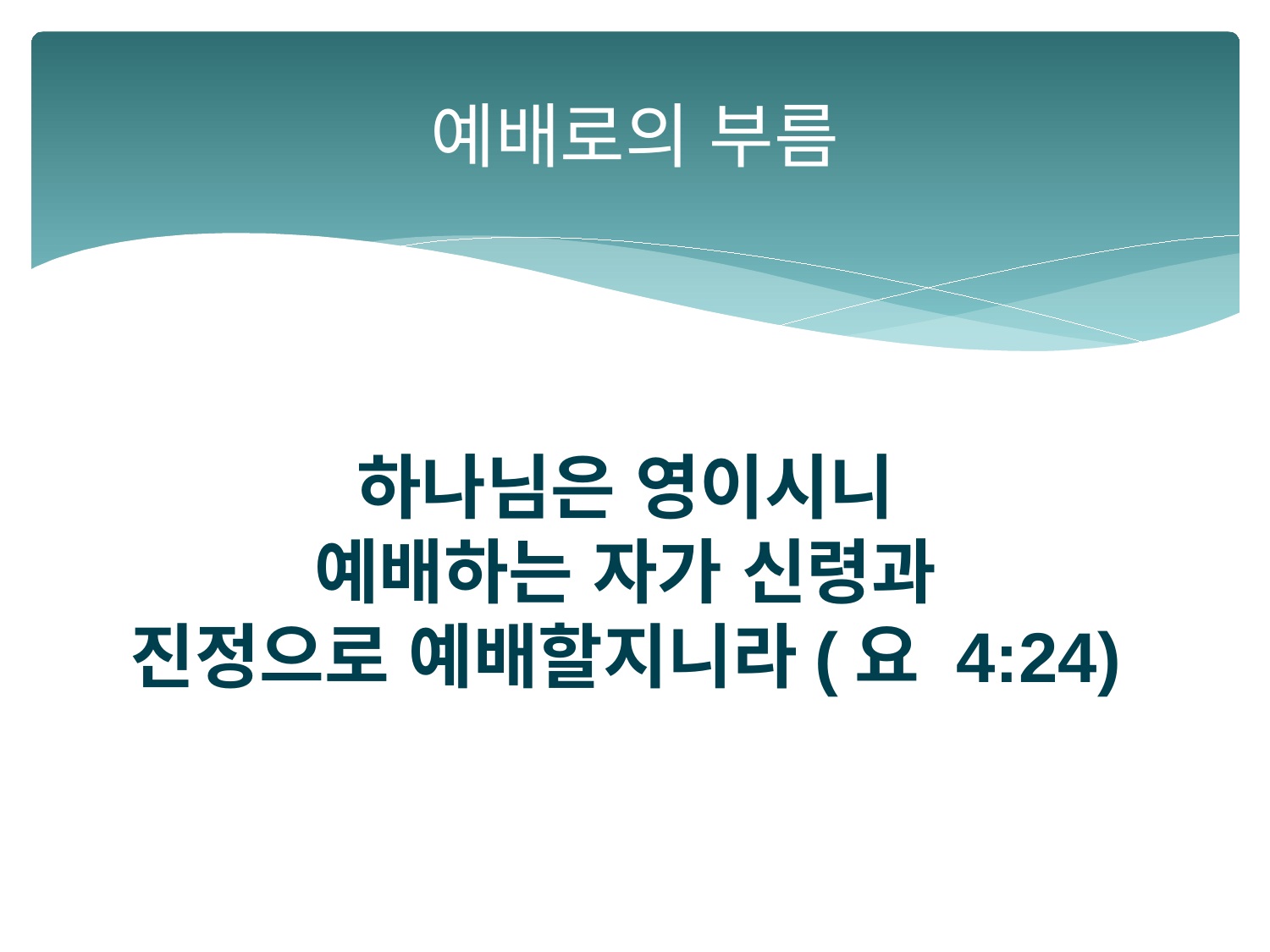

# 예배로의 부름
하나님은 영이시니
예배하는 자가 신령과
진정으로 예배할지니라(요 4:24)